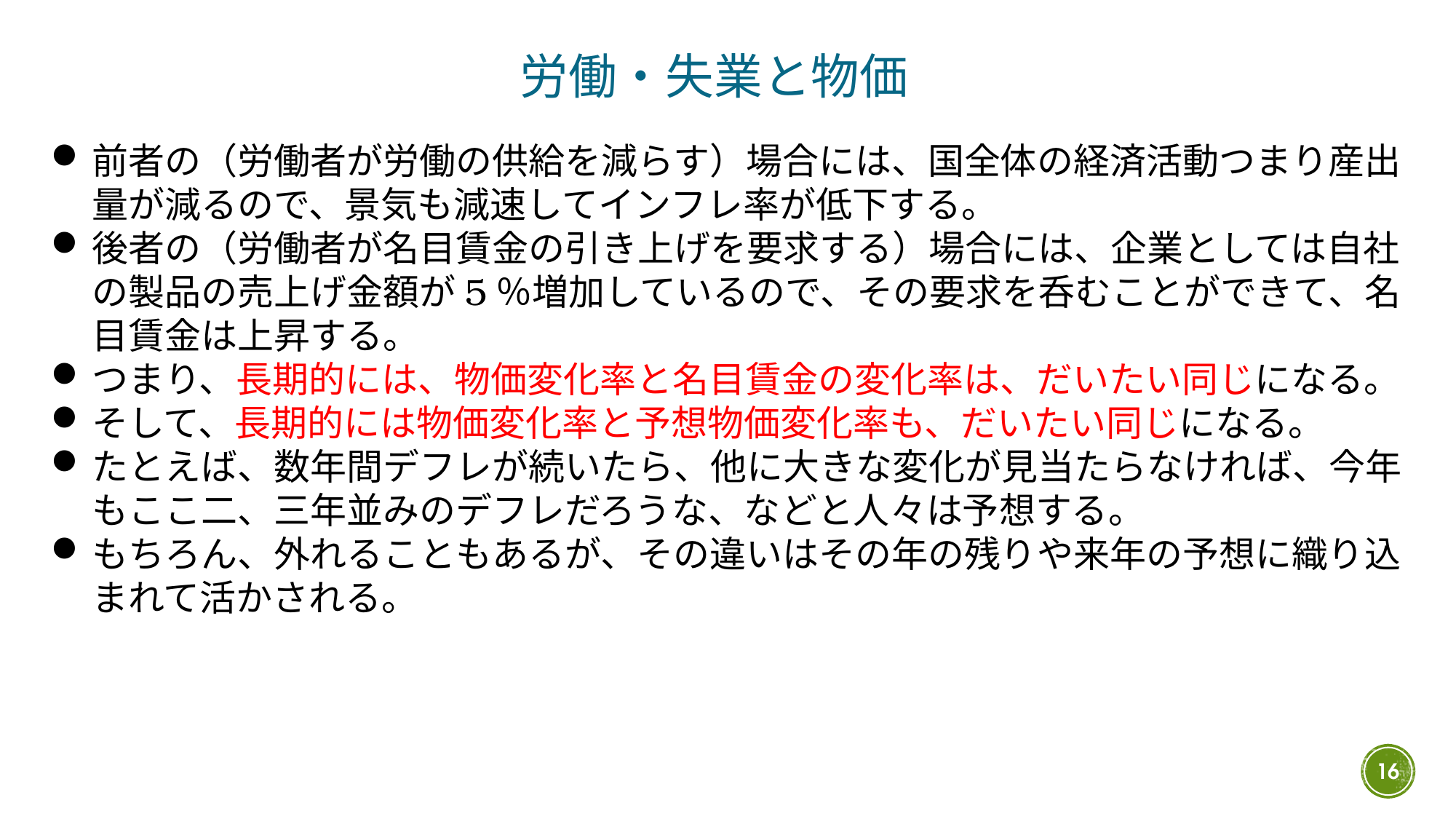

労働・失業と物価
前者の（労働者が労働の供給を減らす）場合には、国全体の経済活動つまり産出量が減るので、景気も減速してインフレ率が低下する。
後者の（労働者が名目賃金の引き上げを要求する）場合には、企業としては自社の製品の売上げ金額が5％増加しているので、その要求を呑むことができて、名目賃金は上昇する。
つまり、長期的には、物価変化率と名目賃金の変化率は、だいたい同じになる。
そして、長期的には物価変化率と予想物価変化率も、だいたい同じになる。
たとえば、数年間デフレが続いたら、他に大きな変化が見当たらなければ、今年もここ二、三年並みのデフレだろうな、などと人々は予想する。
もちろん、外れることもあるが、その違いはその年の残りや来年の予想に織り込まれて活かされる。
16